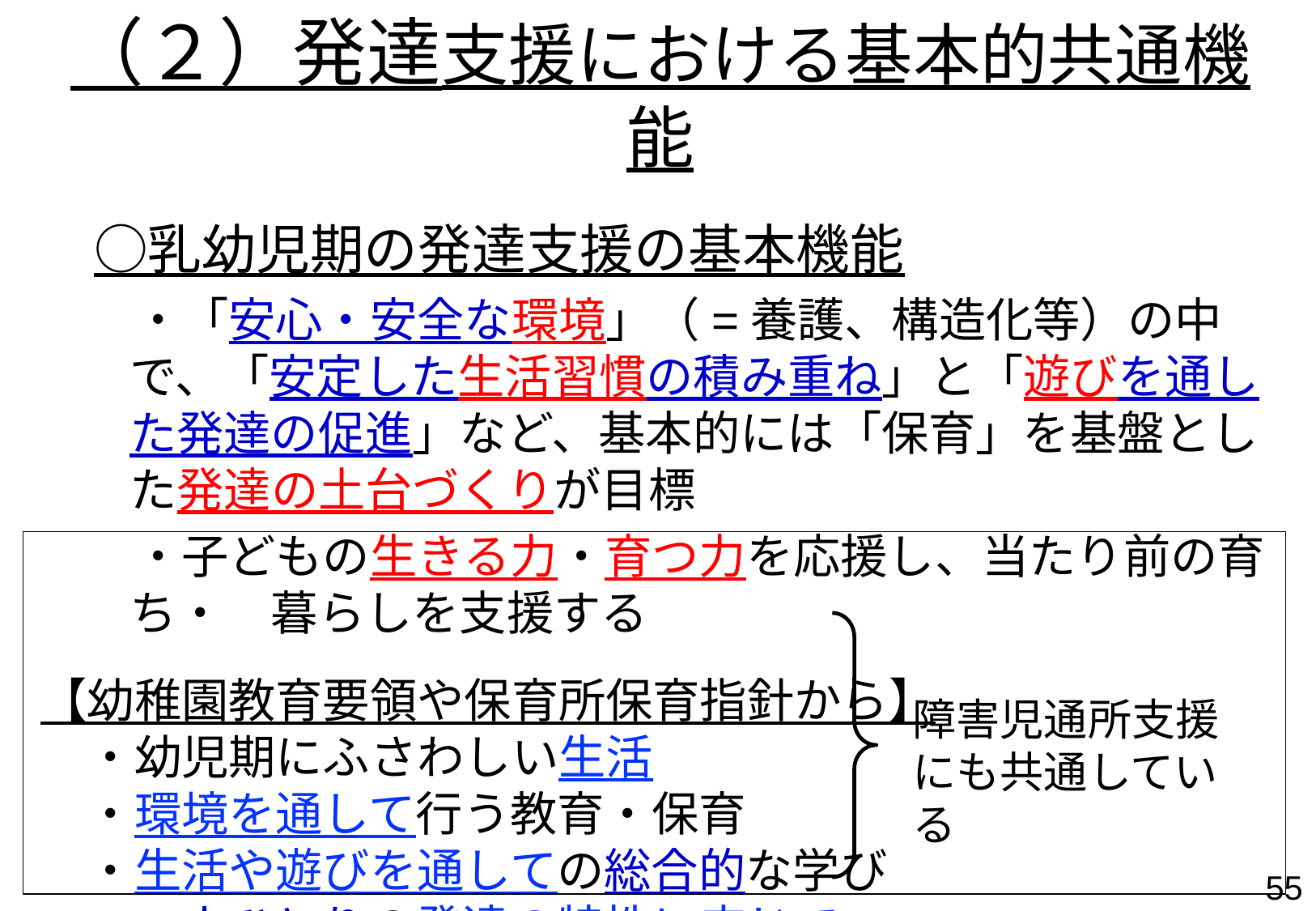

（２）発達支援における基本的共通機能
　○乳幼児期の発達支援の基本機能
　　・「安心・安全な環境」（=養護、構造化等）の中で、「安定した生活習慣の積み重ね」と「遊びを通した発達の促進」など、基本的には「保育」を基盤とした発達の土台づくりが目標
　　・子どもの生きる力・育つ力を応援し、当たり前の育ち・　暮らしを支援する

【幼稚園教育要領や保育所保育指針から】
　・幼児期にふさわしい生活
　・環境を通して行う教育・保育
　・生活や遊びを通しての総合的な学び
　・一人ひとりの発達の特性に応じて
　・安心感や信頼感に支えられた生活

障害児通所支援にも共通している
55